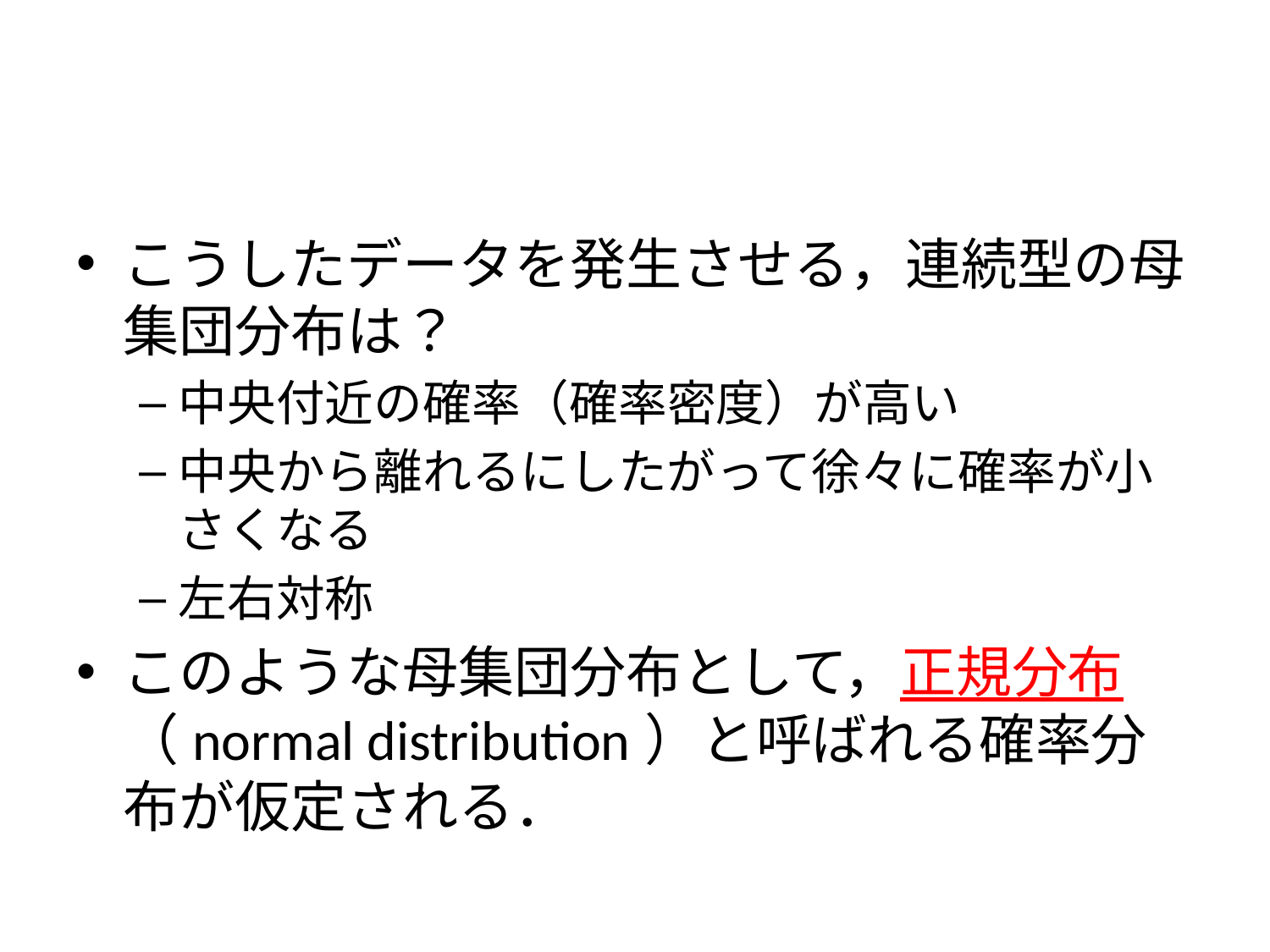

#
こうしたデータを発生させる，連続型の母集団分布は？
中央付近の確率（確率密度）が高い
中央から離れるにしたがって徐々に確率が小さくなる
左右対称
このような母集団分布として，正規分布（normal distribution）と呼ばれる確率分布が仮定される．